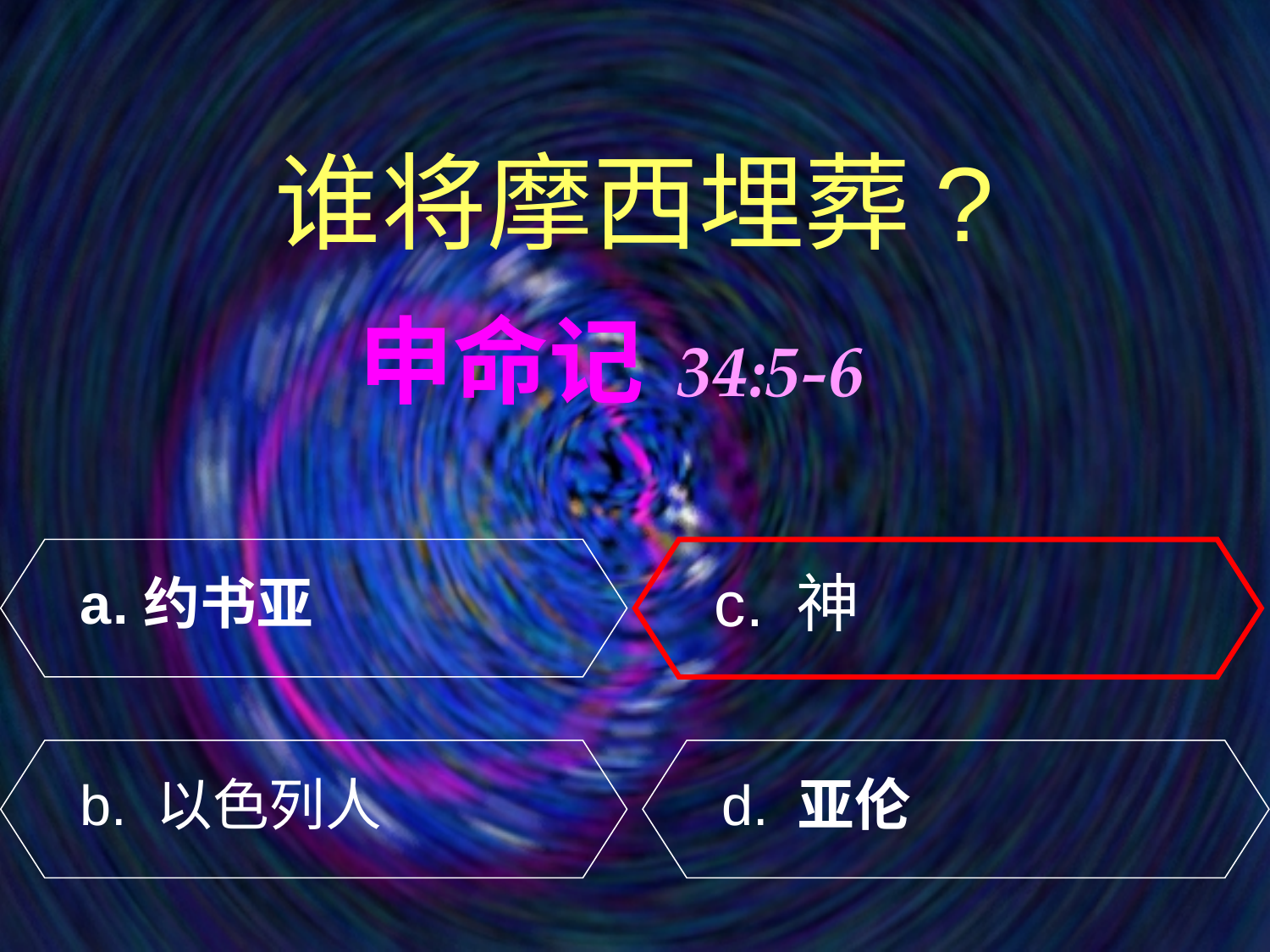

谁将摩西埋葬?
申命记 34:5-6
约书亚

c. 神

b. 以色列人
d. 亚伦